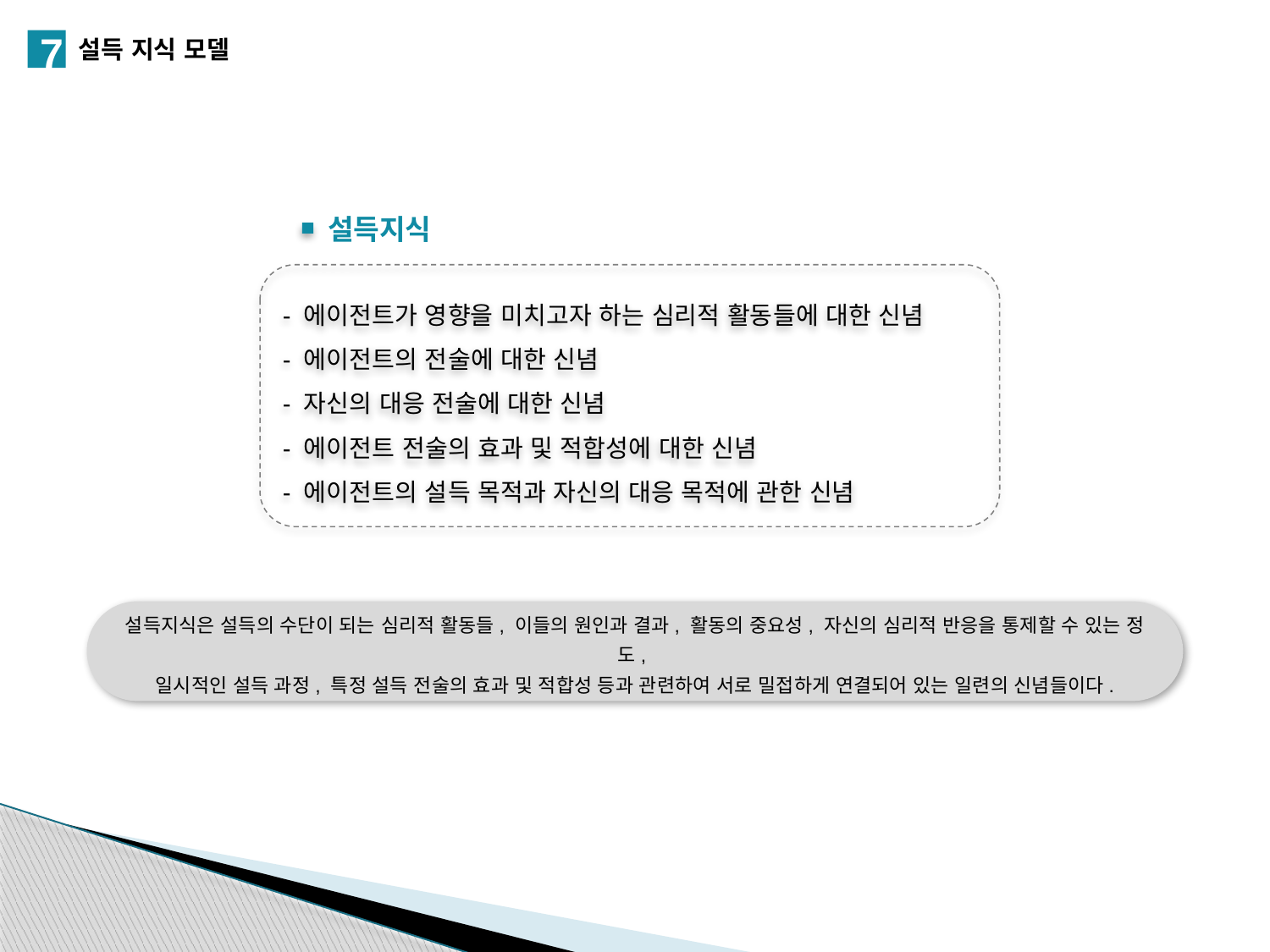

7
설득 지식 모델

설득지식

- 에이전트가 영향을 미치고자 하는 심리적 활동들에 대한 신념
- 에이전트의 전술에 대한 신념
- 자신의 대응 전술에 대한 신념
- 에이전트 전술의 효과 및 적합성에 대한 신념
- 에이전트의 설득 목적과 자신의 대응 목적에 관한 신념
설득지식은 설득의 수단이 되는 심리적 활동들, 이들의 원인과 결과, 활동의 중요성, 자신의 심리적 반응을 통제할 수 있는 정도,
일시적인 설득 과정, 특정 설득 전술의 효과 및 적합성 등과 관련하여 서로 밀접하게 연결되어 있는 일련의 신념들이다.